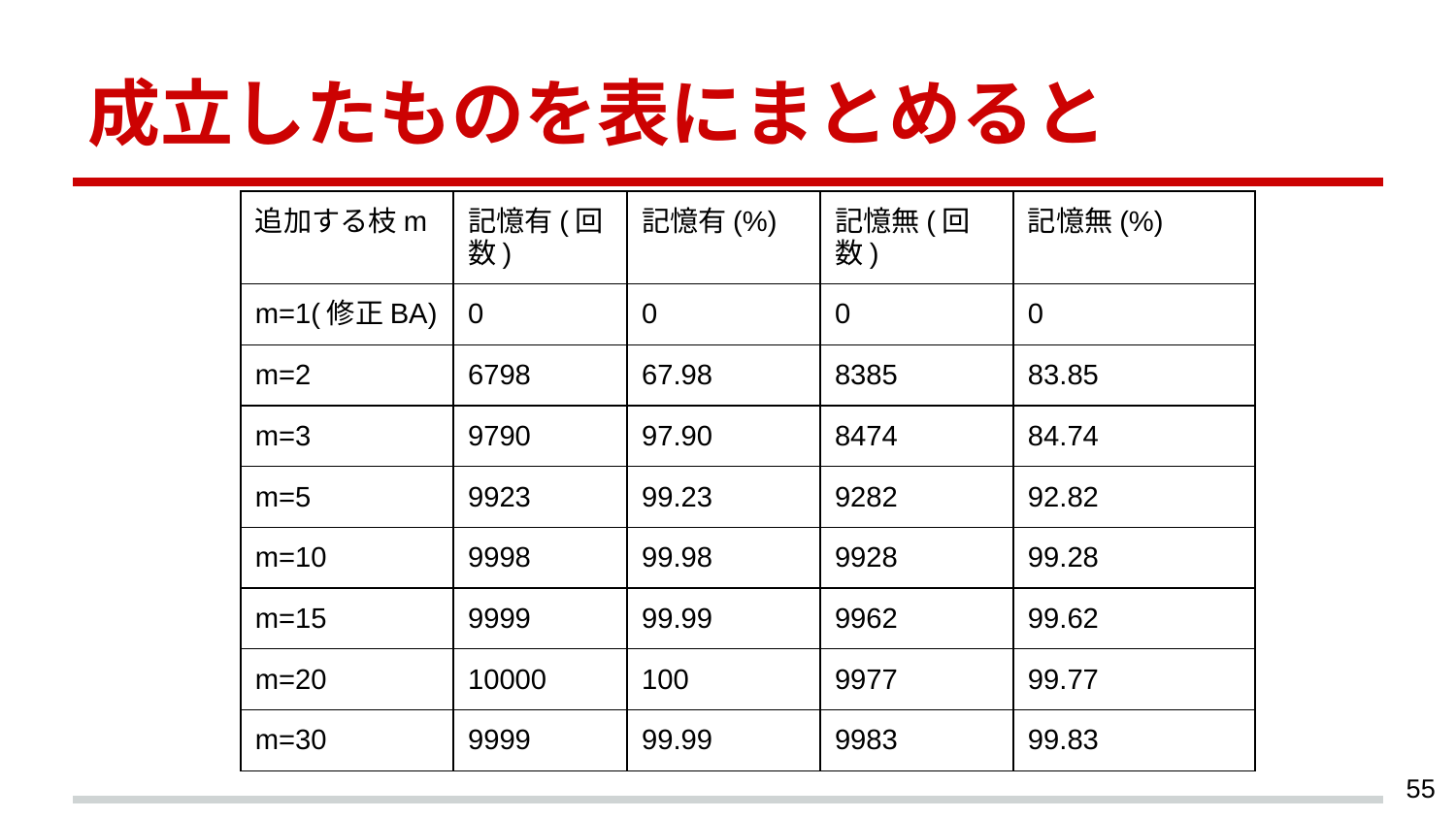

# 成立したものを表にまとめると

| 追加する枝m | 記憶有(回数) | 記憶有(%) | 記憶無(回数) | 記憶無(%) |
| --- | --- | --- | --- | --- |
| m=1(修正BA) | 0 | 0 | 0 | 0 |
| m=2 | 6798 | 67.98 | 8385 | 83.85 |
| m=3 | 9790 | 97.90 | 8474 | 84.74 |
| m=5 | 9923 | 99.23 | 9282 | 92.82 |
| m=10 | 9998 | 99.98 | 9928 | 99.28 |
| m=15 | 9999 | 99.99 | 9962 | 99.62 |
| m=20 | 10000 | 100 | 9977 | 99.77 |
| m=30 | 9999 | 99.99 | 9983 | 99.83 |
55